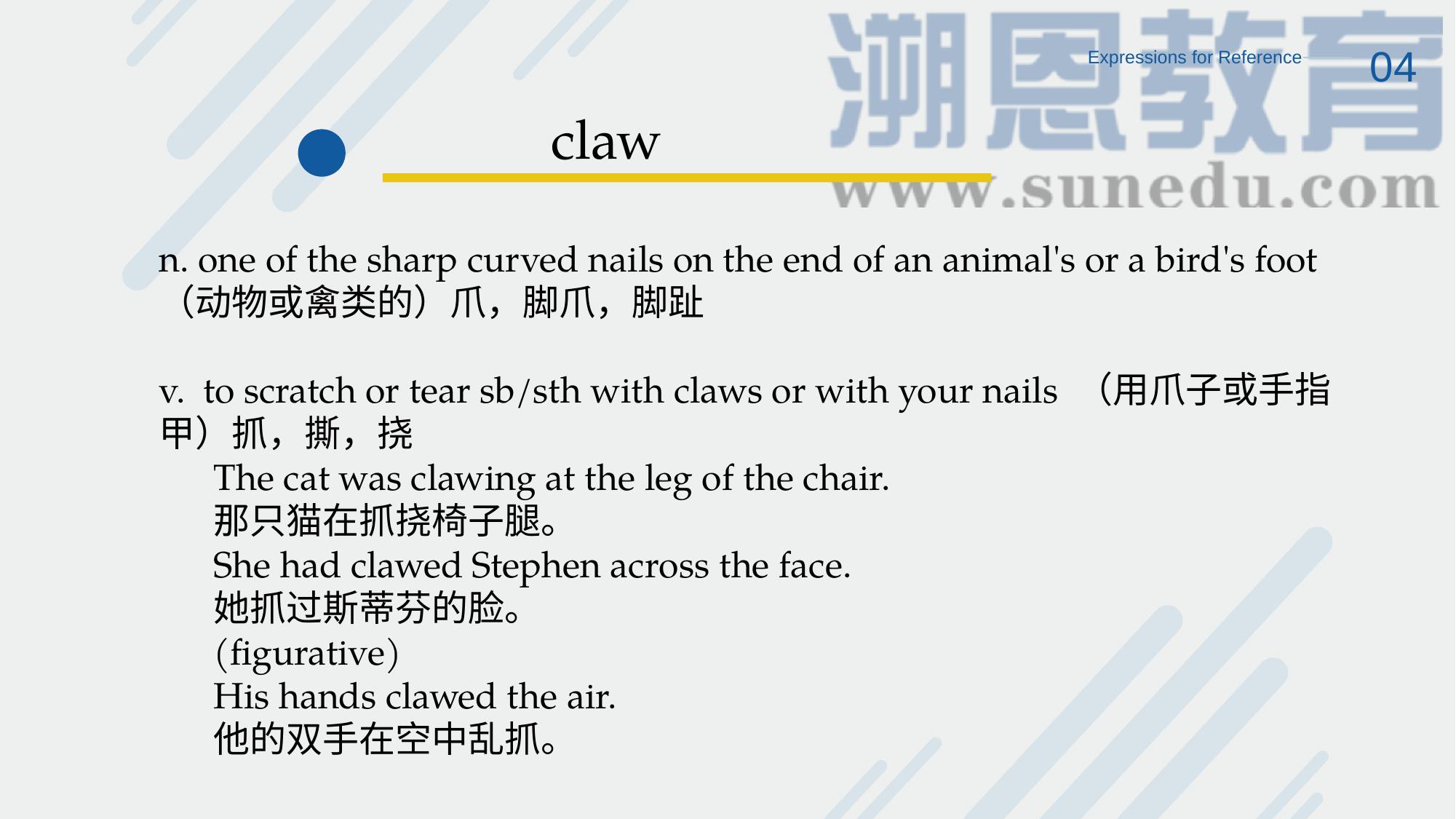

04
Expressions for Reference
claw

n. one of the sharp curved nails on the end of an animal's or a bird's foot （动物或禽类的）爪，脚爪，脚趾

v.  to scratch or tear sb/sth with claws or with your nails （用爪子或手指甲）抓，撕，挠
The cat was clawing at the leg of the chair.
那只猫在抓挠椅子腿。
She had clawed Stephen across the face.
她抓过斯蒂芬的脸。
(figurative)
His hands clawed the air.
他的双手在空中乱抓。